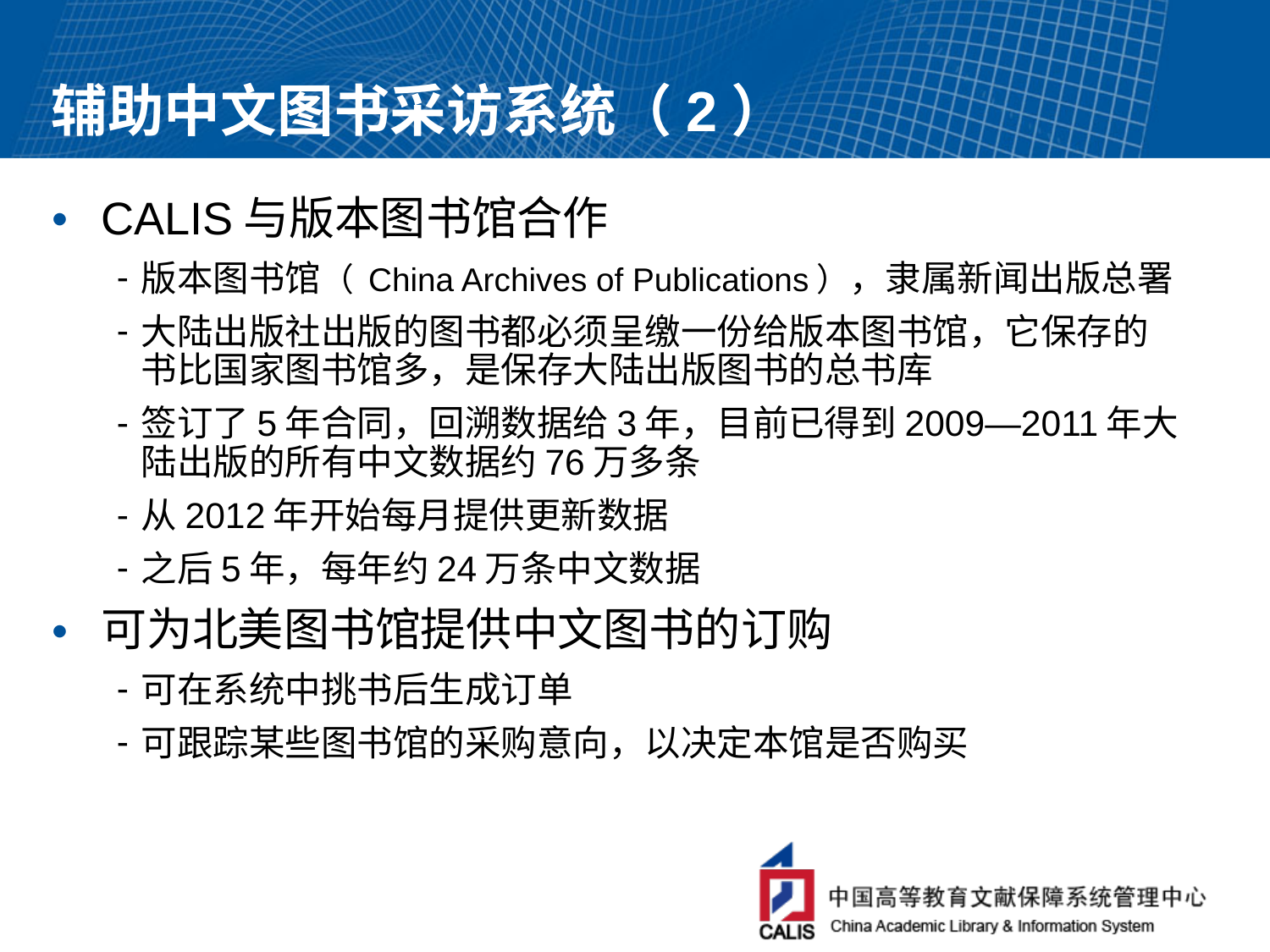

# 辅助中文图书采访系统（2）
CALIS与版本图书馆合作
版本图书馆（ China Archives of Publications），隶属新闻出版总署
大陆出版社出版的图书都必须呈缴一份给版本图书馆，它保存的书比国家图书馆多，是保存大陆出版图书的总书库
签订了5年合同，回溯数据给3年，目前已得到2009—2011年大陆出版的所有中文数据约76万多条
从2012年开始每月提供更新数据
之后5年，每年约24万条中文数据
可为北美图书馆提供中文图书的订购
可在系统中挑书后生成订单
可跟踪某些图书馆的采购意向，以决定本馆是否购买